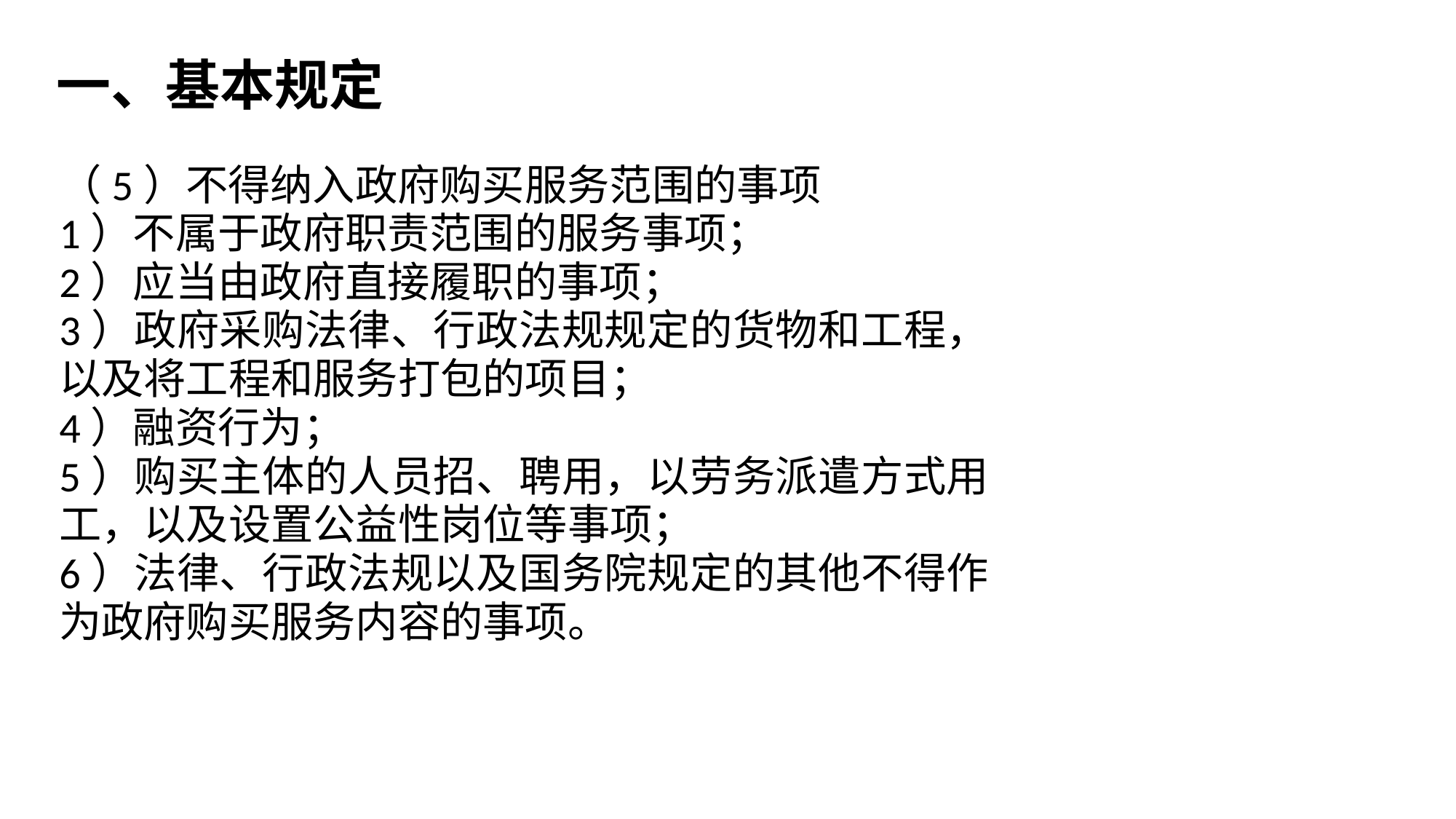

一、基本规定
（5）不得纳入政府购买服务范围的事项
1）不属于政府职责范围的服务事项；
2）应当由政府直接履职的事项；
3）政府采购法律、行政法规规定的货物和工程，以及将工程和服务打包的项目；
4）融资行为；
5）购买主体的人员招、聘用，以劳务派遣方式用工，以及设置公益性岗位等事项；
6）法律、行政法规以及国务院规定的其他不得作为政府购买服务内容的事项。